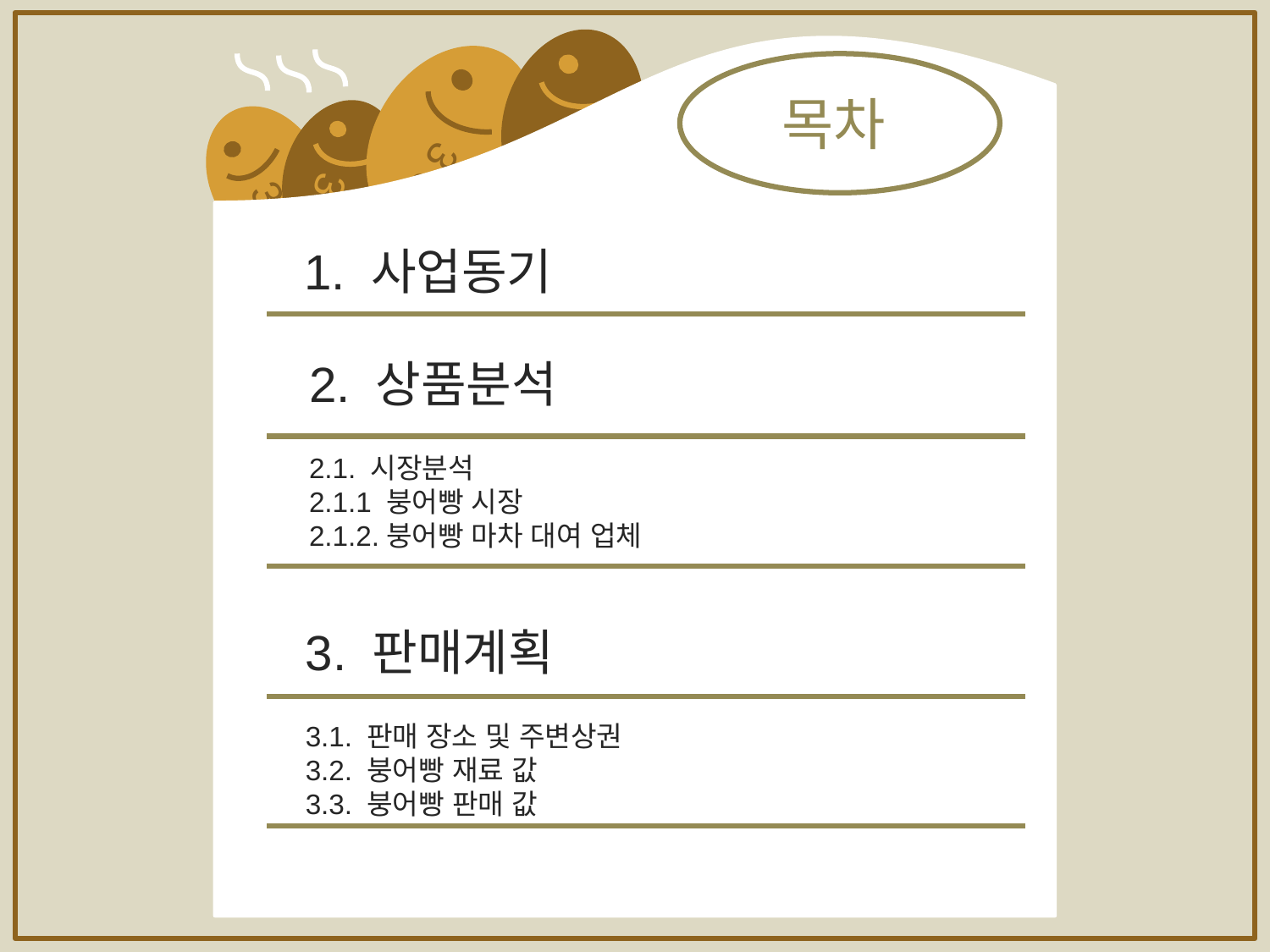

3
3
목차

3
3

3
3

3
3
1. 사업동기
2. 상품분석

2.1. 시장분석
2.1.1 붕어빵 시장
2.1.2.붕어빵 마차 대여 업체
3. 판매계획

3.1. 판매 장소 및 주변상권
3.2. 붕어빵 재료 값
3.3. 붕어빵 판매 값